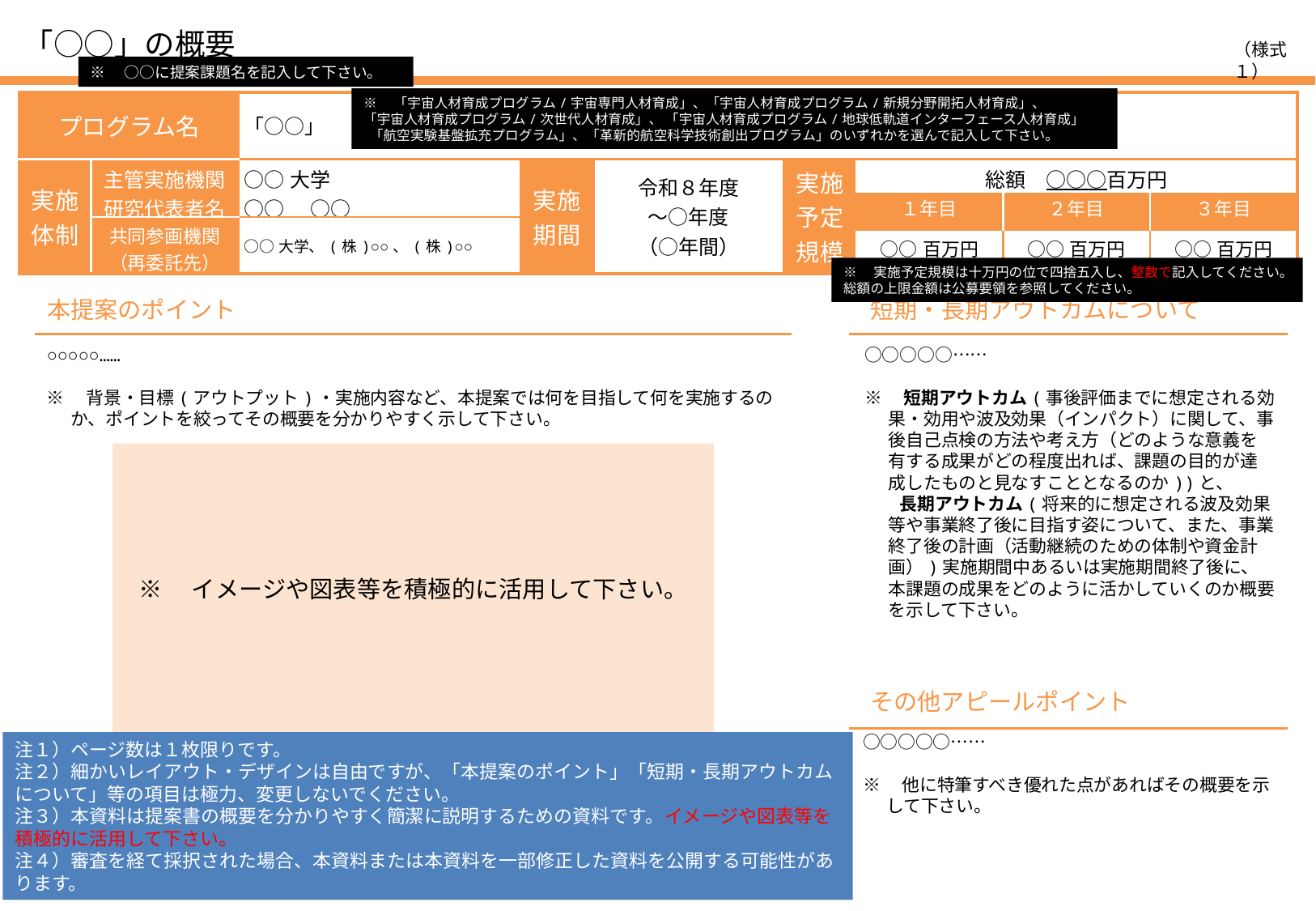

「○○」の概要
（様式１）
※　○○に提案課題名を記入して下さい。

※　「宇宙人材育成プログラム/宇宙専門人材育成」、「宇宙人材育成プログラム/新規分野開拓人材育成」、
「宇宙人材育成プログラム/次世代人材育成」、 「宇宙人材育成プログラム/地球低軌道インターフェース人材育成」
 「航空実験基盤拡充プログラム」、「革新的航空科学技術創出プログラム」のいずれかを選んで記入して下さい。
| プログラム名 |  | 「○○」 |  |  |  |  |  |  |
| --- | --- | --- | --- | --- | --- | --- | --- | --- |
| 実施体制 | 主管実施機関 研究代表者名 | ○○大学 ○○　○○ | 実施 期間 | 令和８年度 ～○年度 （○年間） | 実施予定 規模 | 総額　○○○百万円 |  |  |
|  |  |  |  |  |  | １年目 | ２年目 | ３年目 |
|  | 共同参画機関 （再委託先） | ○○大学、(株)○○、(株)○○ |  |  |  |  |  |  |
|  |  |  |  |  |  | ○○百万円 | ○○百万円 | ○○百万円 |
※　実施予定規模は十万円の位で四捨五入し、整数で記入してください。
総額の上限金額は公募要領を参照してください。
本提案のポイント
短期・長期アウトカムについて
○○○○○……

※　背景・目標(アウトプット)・実施内容など、本提案では何を目指して何を実施するのか、ポイントを絞ってその概要を分かりやすく示して下さい。
○○○○○……

※　短期アウトカム(事後評価までに想定される効果・効用や波及効果（インパクト）に関して、事後自己点検の方法や考え方（どのような意義を有する成果がどの程度出れば、課題の目的が達成したものと見なすこととなるのか))と、
　　長期アウトカム(将来的に想定される波及効果等や事業終了後に目指す姿について、また、事業終了後の計画（活動継続のための体制や資金計画）)実施期間中あるいは実施期間終了後に、本課題の成果をどのように活かしていくのか概要を示して下さい。
※　イメージや図表等を積極的に活用して下さい。
その他アピールポイント
○○○○○……

※　他に特筆すべき優れた点があればその概要を示して下さい。
注１）ページ数は１枚限りです。
注２）細かいレイアウト・デザインは自由ですが、「本提案のポイント」「短期・長期アウトカムについて」等の項目は極力、変更しないでください。
注３）本資料は提案書の概要を分かりやすく簡潔に説明するための資料です。イメージや図表等を積極的に活用して下さい。
注４）審査を経て採択された場合、本資料または本資料を一部修正した資料を公開する可能性があります。